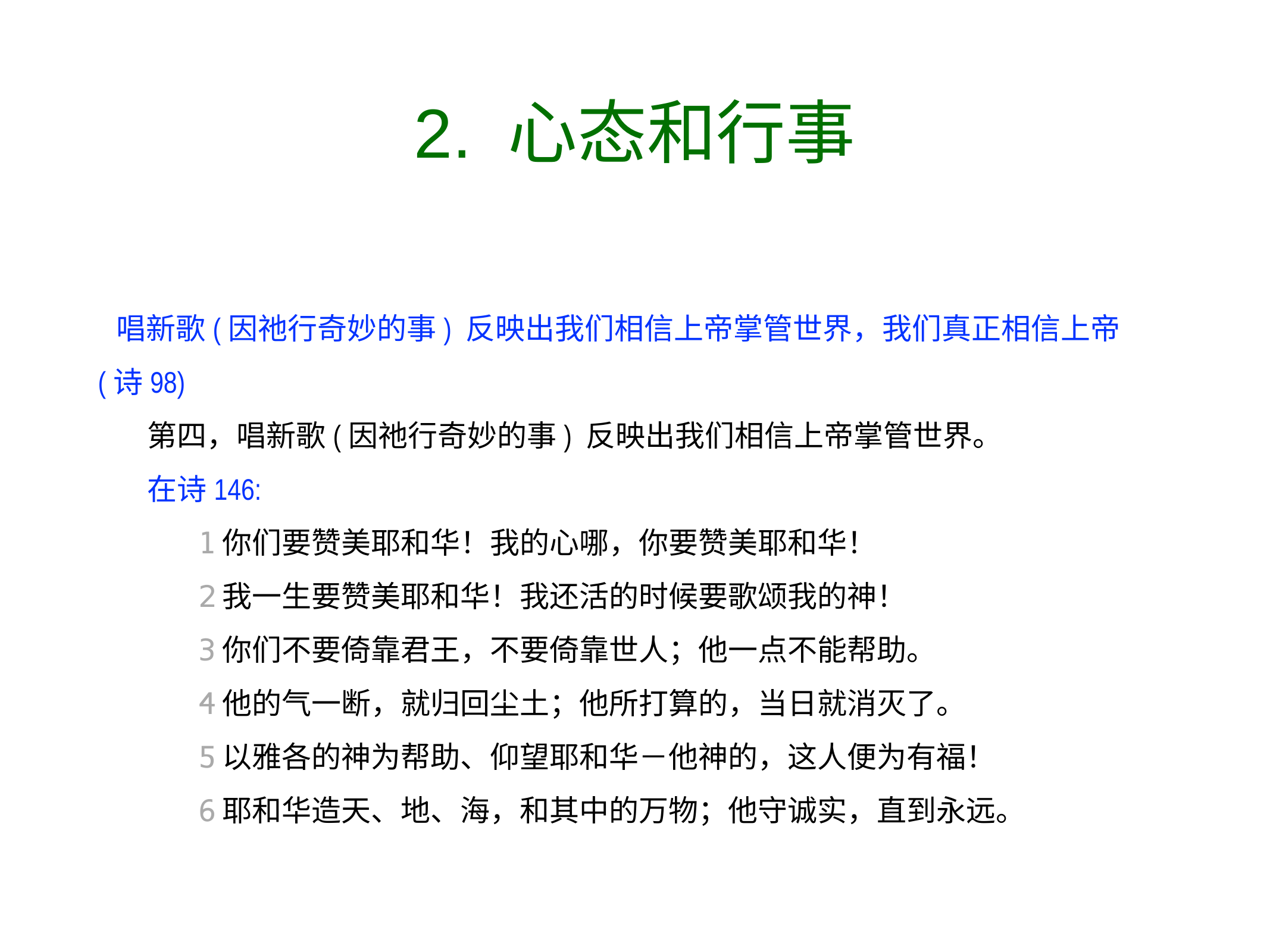

# 2. 心态和行事
唱新歌(因祂行奇妙的事) 反映出我们相信上帝掌管世界，我们真正相信上帝(诗98)
第四，唱新歌(因祂行奇妙的事) 反映出我们相信上帝掌管世界。
在诗146:
1你们要赞美耶和华！我的心哪，你要赞美耶和华！
2我一生要赞美耶和华！我还活的时候要歌颂我的神！
3你们不要倚靠君王，不要倚靠世人；他一点不能帮助。
4他的气一断，就归回尘土；他所打算的，当日就消灭了。
5以雅各的神为帮助、仰望耶和华－他神的，这人便为有福！
6耶和华造天、地、海，和其中的万物；他守诚实，直到永远。